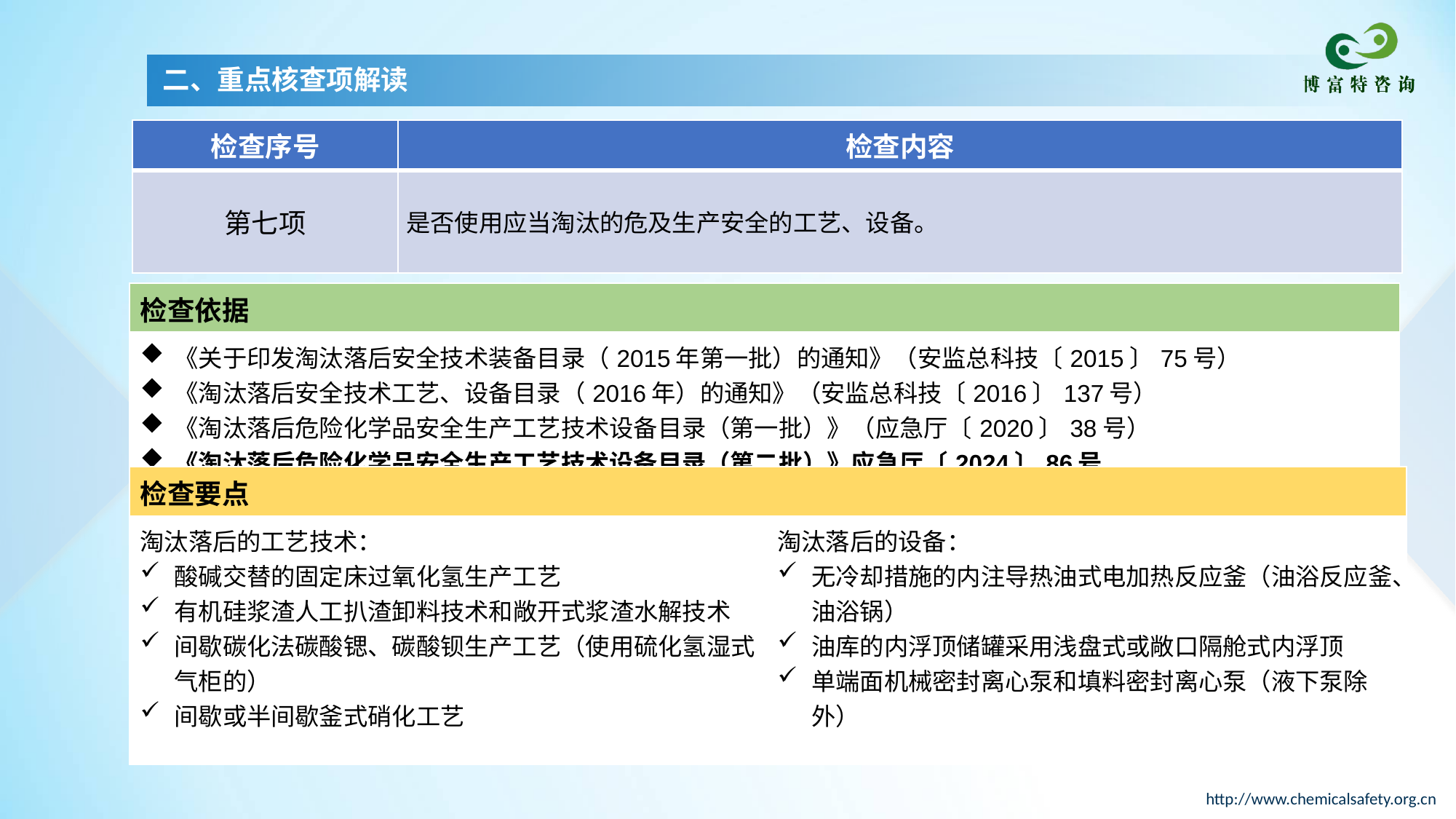

二、重点核查项解读

| 检查序号 | 检查内容 |
| --- | --- |
| 第七项 | 是否使用应当淘汰的危及生产安全的工艺、设备。 |
| 检查依据 |
| --- |
| 《关于印发淘汰落后安全技术装备目录（2015年第一批）的通知》（安监总科技〔2015〕75号） 《淘汰落后安全技术工艺、设备目录（2016年）的通知》（安监总科技〔2016〕137号） 《淘汰落后危险化学品安全生产工艺技术设备目录（第一批）》（应急厅〔2020〕38号） 《淘汰落后危险化学品安全生产工艺技术设备目录（第二批）》应急厅〔2024〕86号 |
| 检查要点 |  |
| --- | --- |
| 淘汰落后的工艺技术： 酸碱交替的固定床过氧化氢生产工艺 有机硅浆渣人工扒渣卸料技术和敞开式浆渣水解技术 间歇碳化法碳酸锶、碳酸钡生产工艺（使用硫化氢湿式气柜的） 间歇或半间歇釜式硝化工艺 | 淘汰落后的设备： 无冷却措施的内注导热油式电加热反应釜（油浴反应釜、油浴锅） 油库的内浮顶储罐采用浅盘式或敞口隔舱式内浮顶 单端面机械密封离心泵和填料密封离心泵（液下泵除外） |